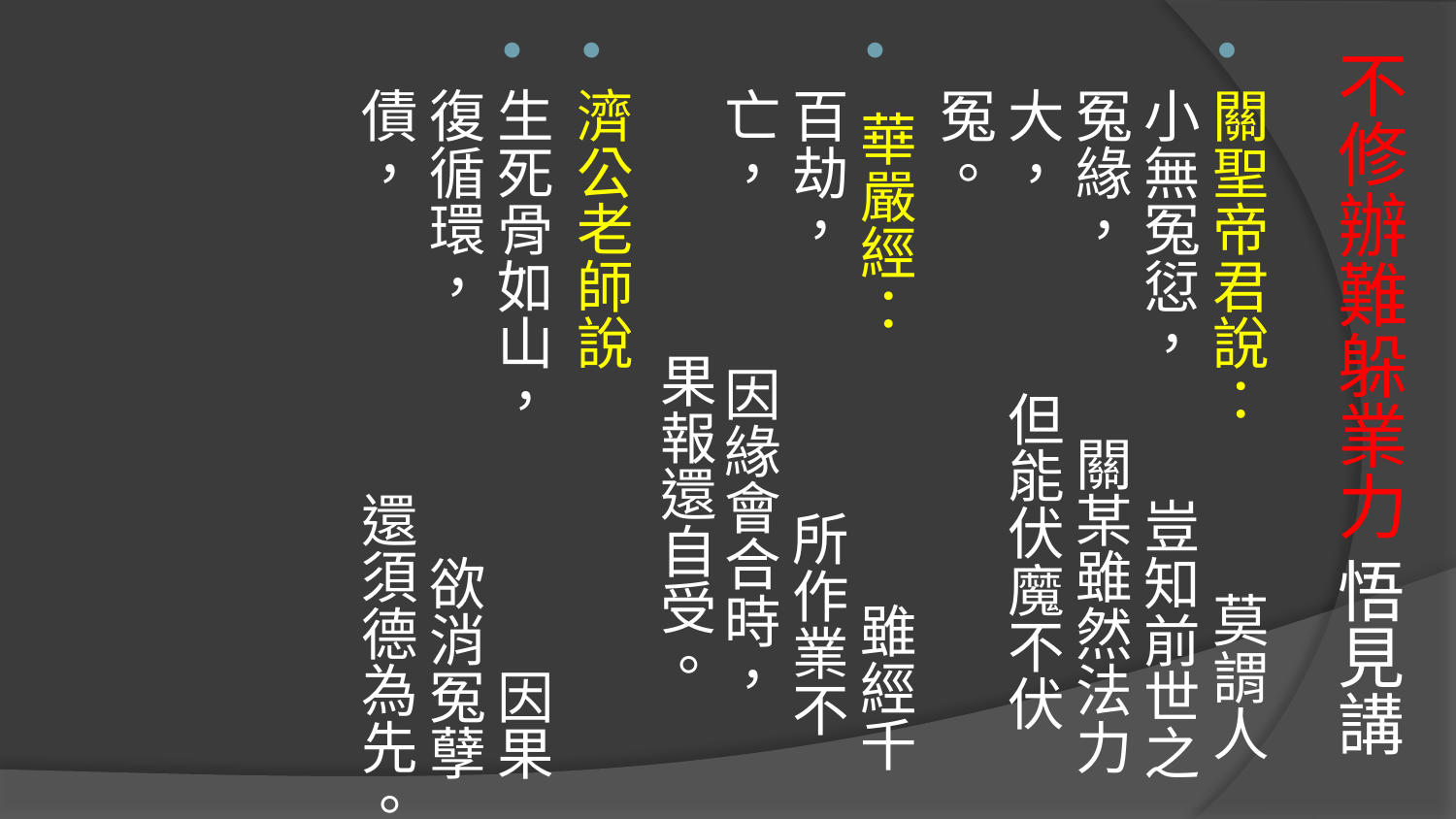

# 不修辦難躲業力 悟見講
關聖帝君說：             莫謂人小無冤愆，          豈知前世之冤緣，              關某雖然法力大，               但能伏魔不伏冤。
 華嚴經：                     雖經千百劫，                    所作業不亡，             因緣會合時，                            果報還自受。
濟公老師說
生死骨如山，                   因果復循環，                   欲消冤孽債，                       還須德為先。